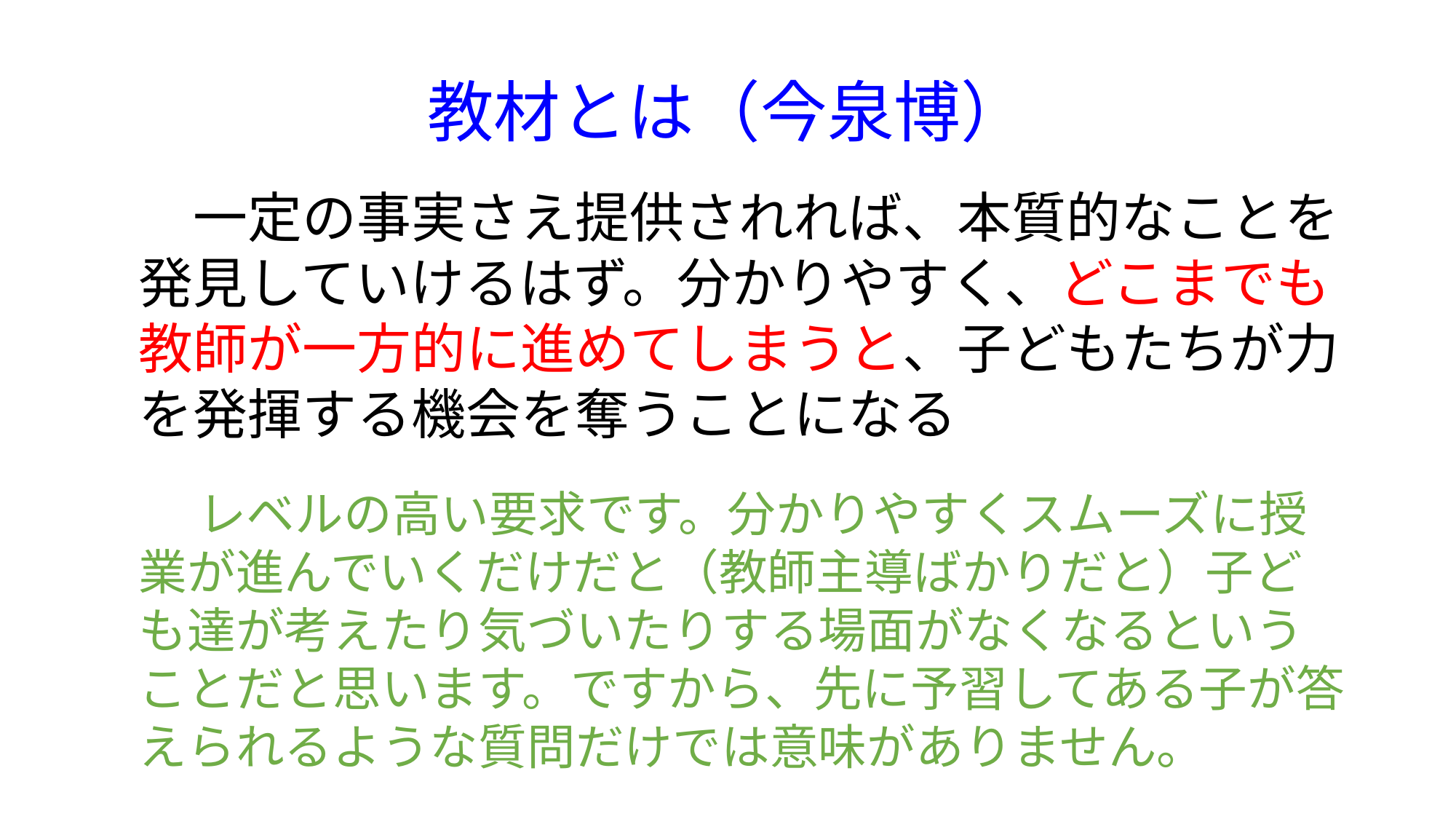

# 教材とは（今泉博）
　一定の事実さえ提供されれば、本質的なことを発見していけるはず。分かりやすく、どこまでも教師が一方的に進めてしまうと、子どもたちが力を発揮する機会を奪うことになる
　 レベルの高い要求です。分かりやすくスムーズに授業が進んでいくだけだと（教師主導ばかりだと）子ども達が考えたり気づいたりする場面がなくなるということだと思います。ですから、先に予習してある子が答えられるような質問だけでは意味がありません。